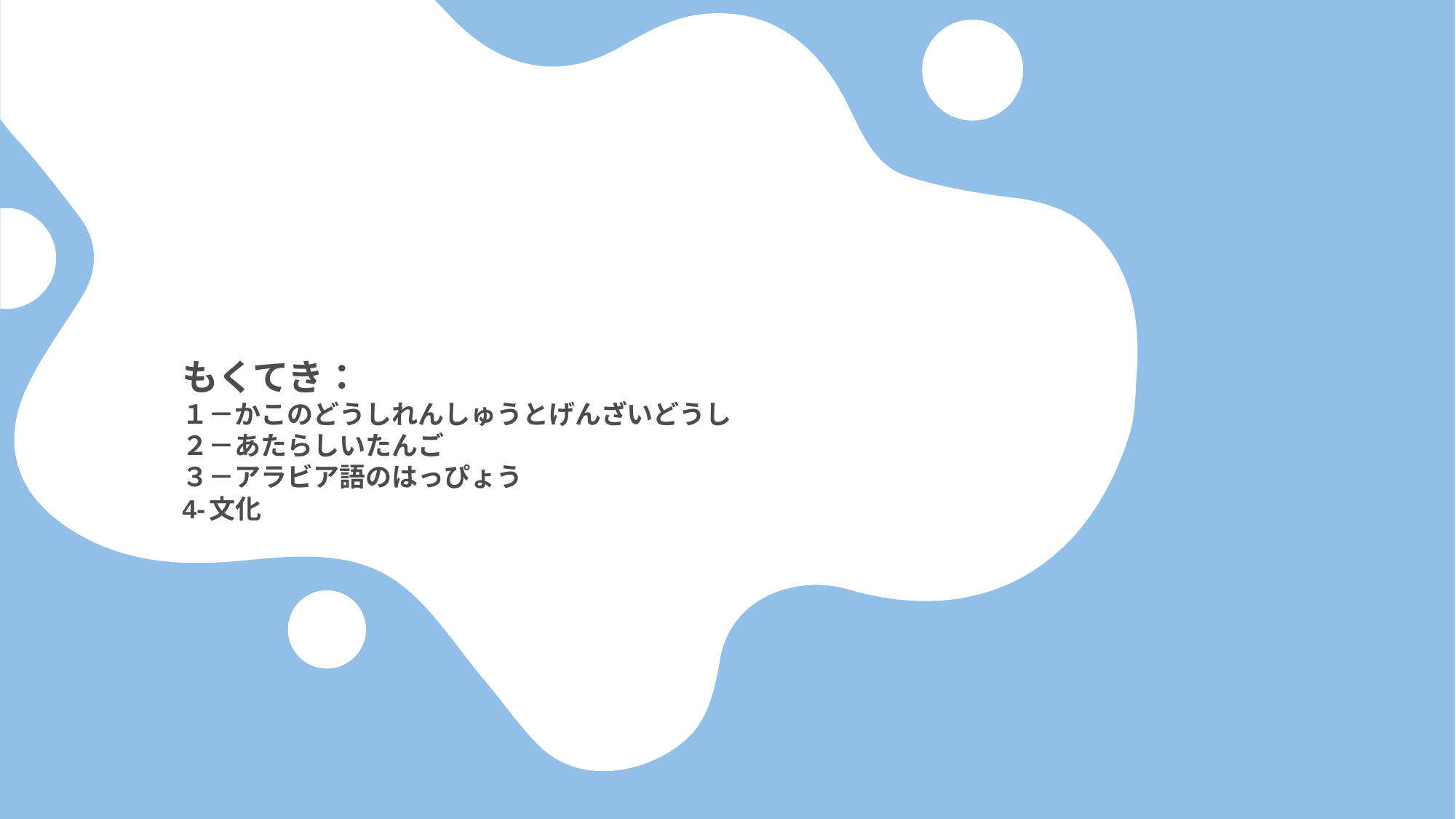

# もくてき： １－かこのどうしれんしゅうとげんざいどうし ２－あたらしいたんご
３－アラビア語のはっぴょう
4-文化